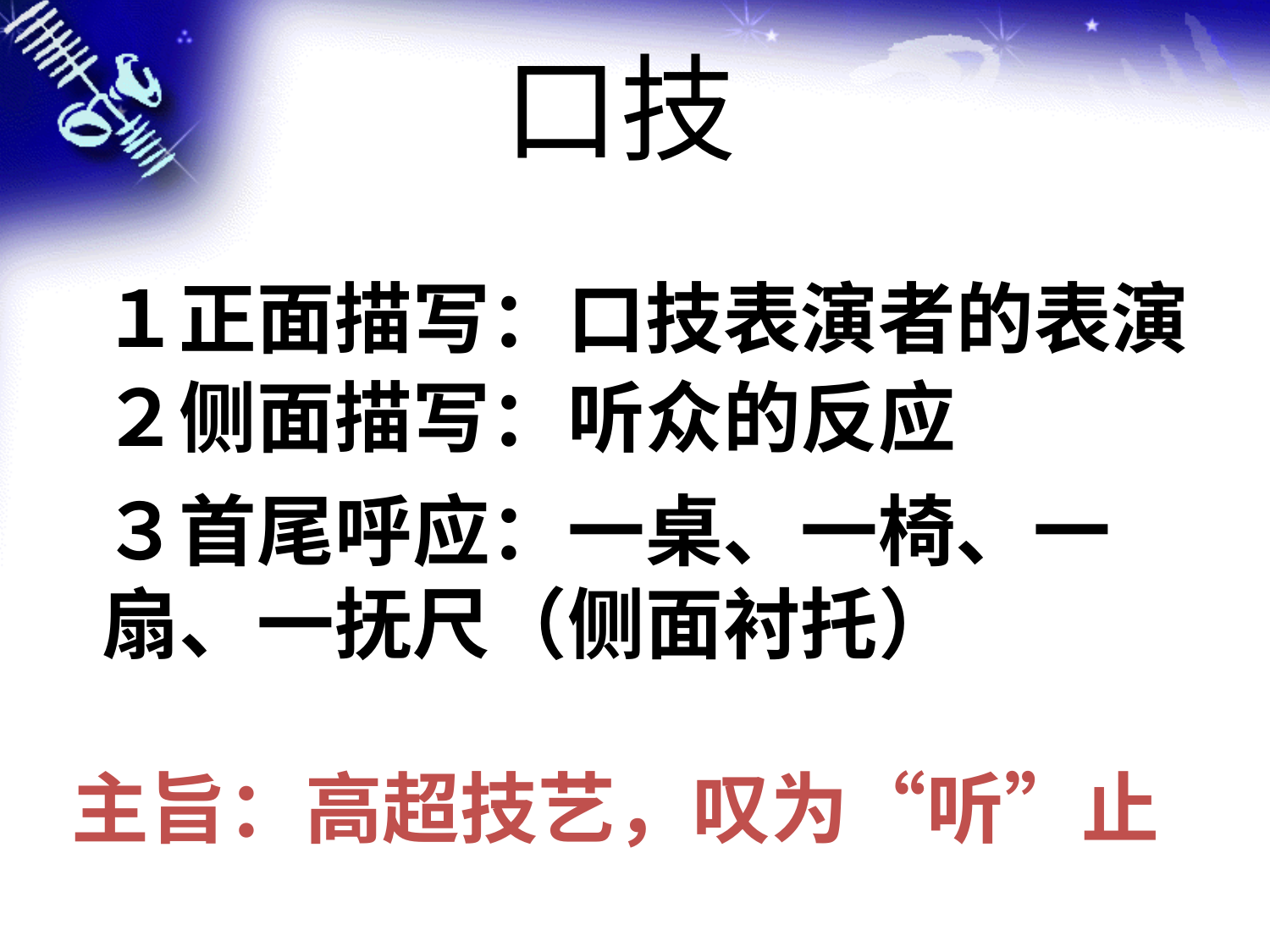

口技

１正面描写：口技表演者的表演
２侧面描写：听众的反应
３首尾呼应：一桌、一椅、一扇、一抚尺（侧面衬托）

主旨：高超技艺，叹为“听”止